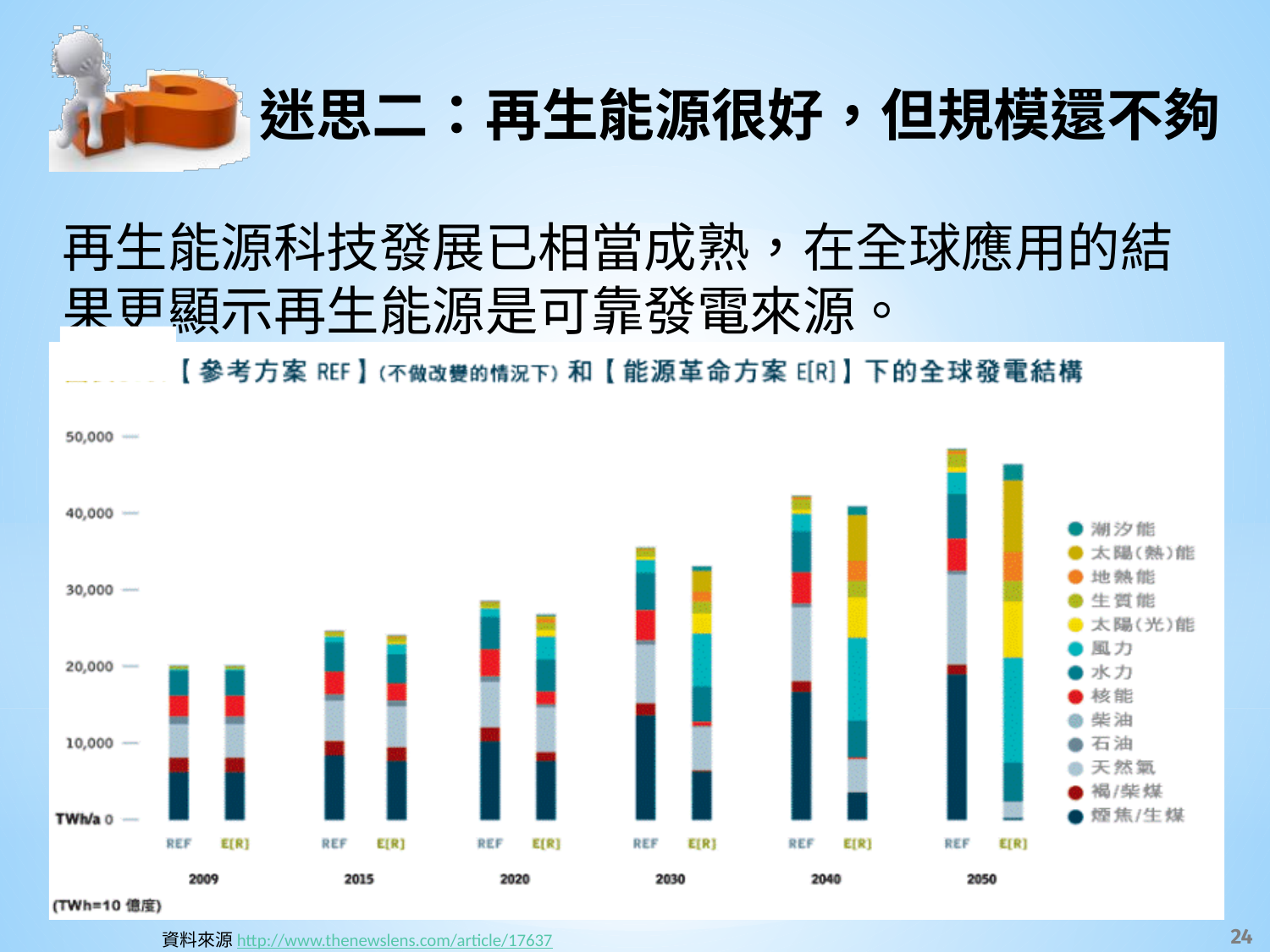

# 迷思二：再生能源很好，但規模還不夠
再生能源科技發展已相當成熟，在全球應用的結果更顯示再生能源是可靠發電來源。

24
資料來源http://www.thenewslens.com/article/17637